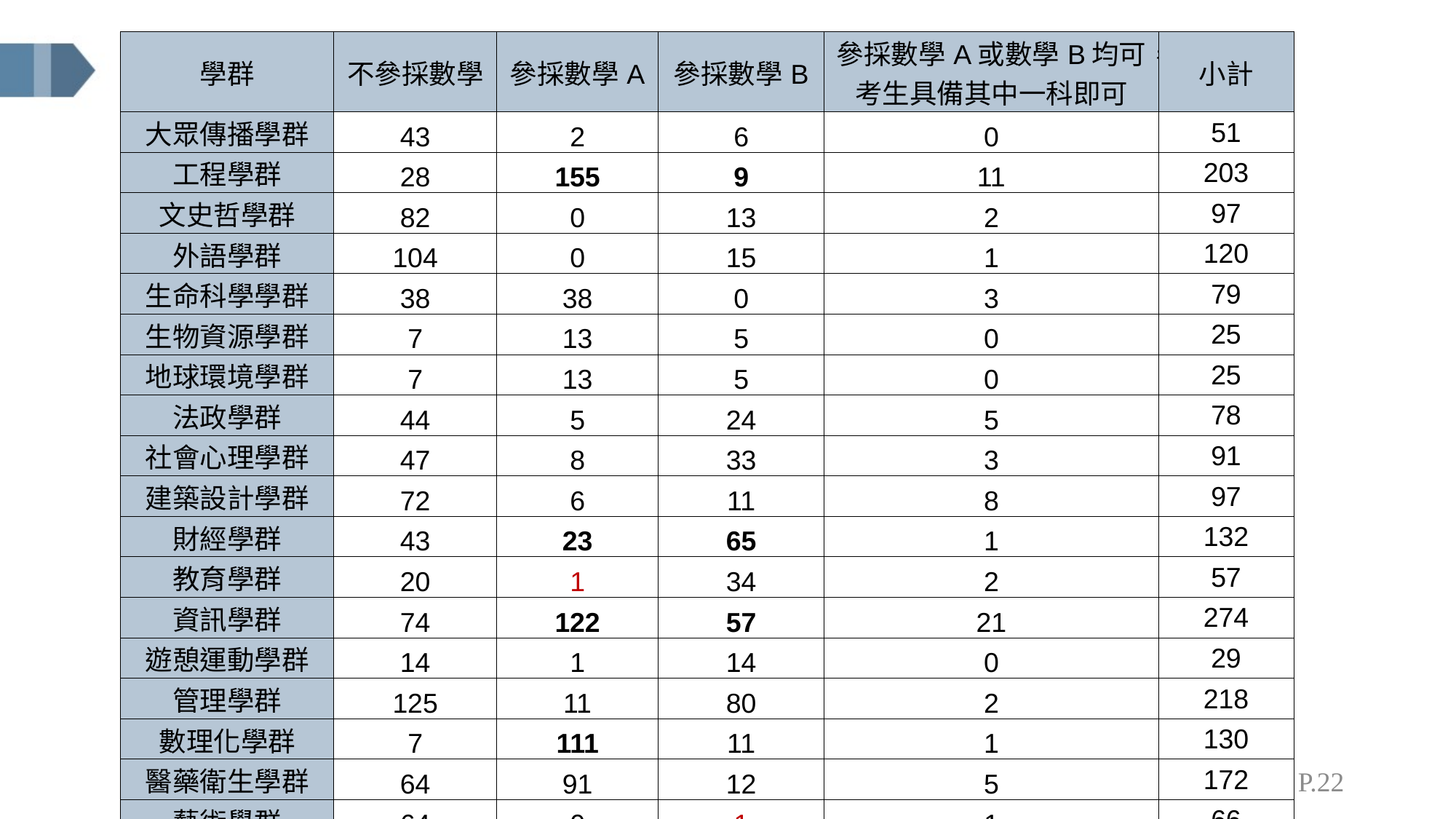

| 學群 | 不參採數學 | 參採數學A | 參採數學B | 參採數學A或數學B均可， 考生具備其中一科即可 | 小計 |
| --- | --- | --- | --- | --- | --- |
| 大眾傳播學群 | 43 | 2 | 6 | 0 | 51 |
| 工程學群 | 28 | 155 | 9 | 11 | 203 |
| 文史哲學群 | 82 | 0 | 13 | 2 | 97 |
| 外語學群 | 104 | 0 | 15 | 1 | 120 |
| 生命科學學群 | 38 | 38 | 0 | 3 | 79 |
| 生物資源學群 | 7 | 13 | 5 | 0 | 25 |
| 地球環境學群 | 7 | 13 | 5 | 0 | 25 |
| 法政學群 | 44 | 5 | 24 | 5 | 78 |
| 社會心理學群 | 47 | 8 | 33 | 3 | 91 |
| 建築設計學群 | 72 | 6 | 11 | 8 | 97 |
| 財經學群 | 43 | 23 | 65 | 1 | 132 |
| 教育學群 | 20 | 1 | 34 | 2 | 57 |
| 資訊學群 | 74 | 122 | 57 | 21 | 274 |
| 遊憩運動學群 | 14 | 1 | 14 | 0 | 29 |
| 管理學群 | 125 | 11 | 80 | 2 | 218 |
| 數理化學群 | 7 | 111 | 11 | 1 | 130 |
| 醫藥衛生學群 | 64 | 91 | 12 | 5 | 172 |
| 藝術學群 | 64 | 0 | 1 | 1 | 66 |
| 不分群 | 15 | 34 | 10 | 6 | 65 |
| 小計 | 898 | 634 | 405 | 72 | 2009 |
P.22